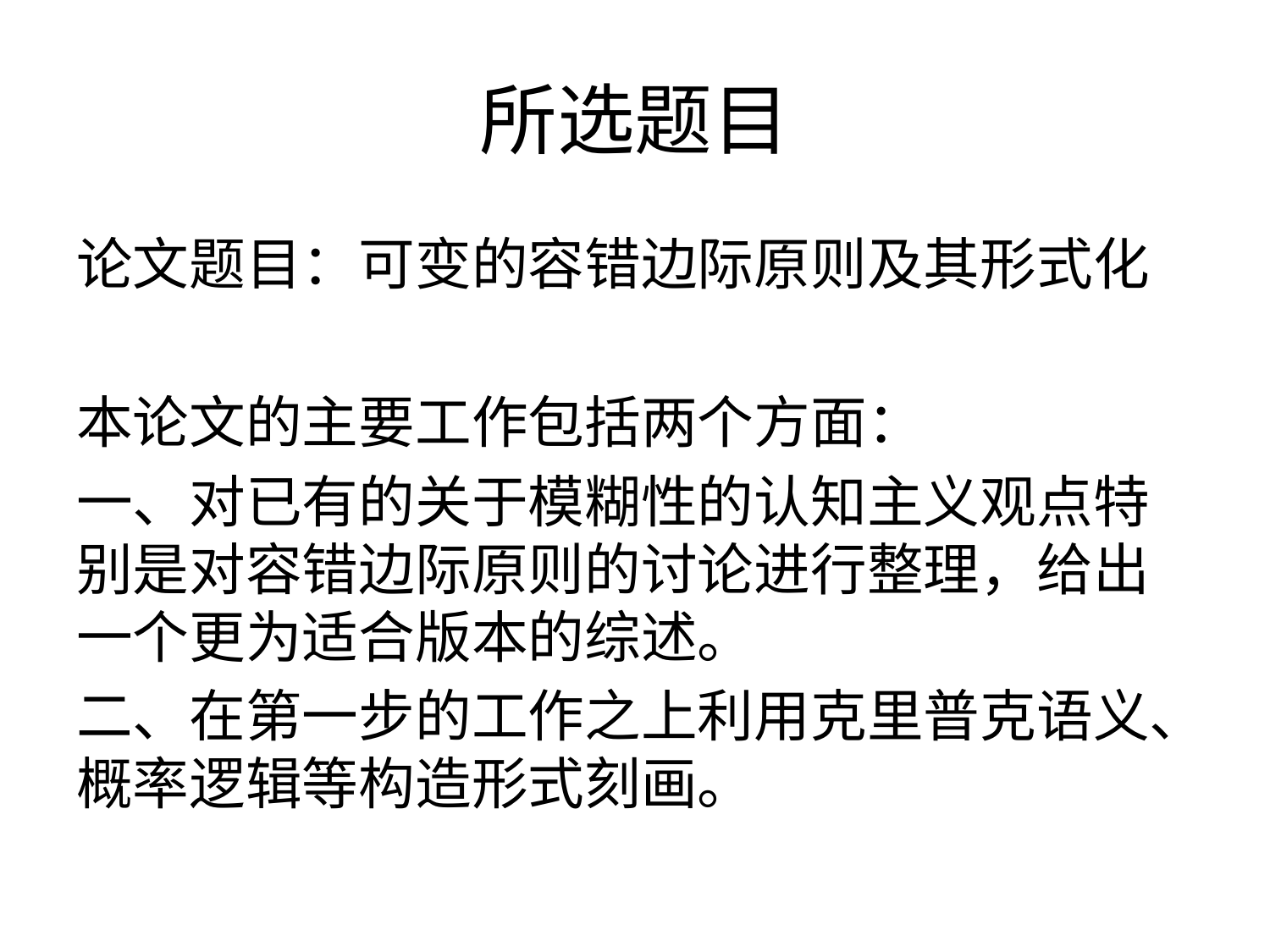

# 所选题目
论文题目：可变的容错边际原则及其形式化

本论文的主要工作包括两个方面：
一、对已有的关于模糊性的认知主义观点特别是对容错边际原则的讨论进行整理，给出一个更为适合版本的综述。
二、在第一步的工作之上利用克里普克语义、概率逻辑等构造形式刻画。